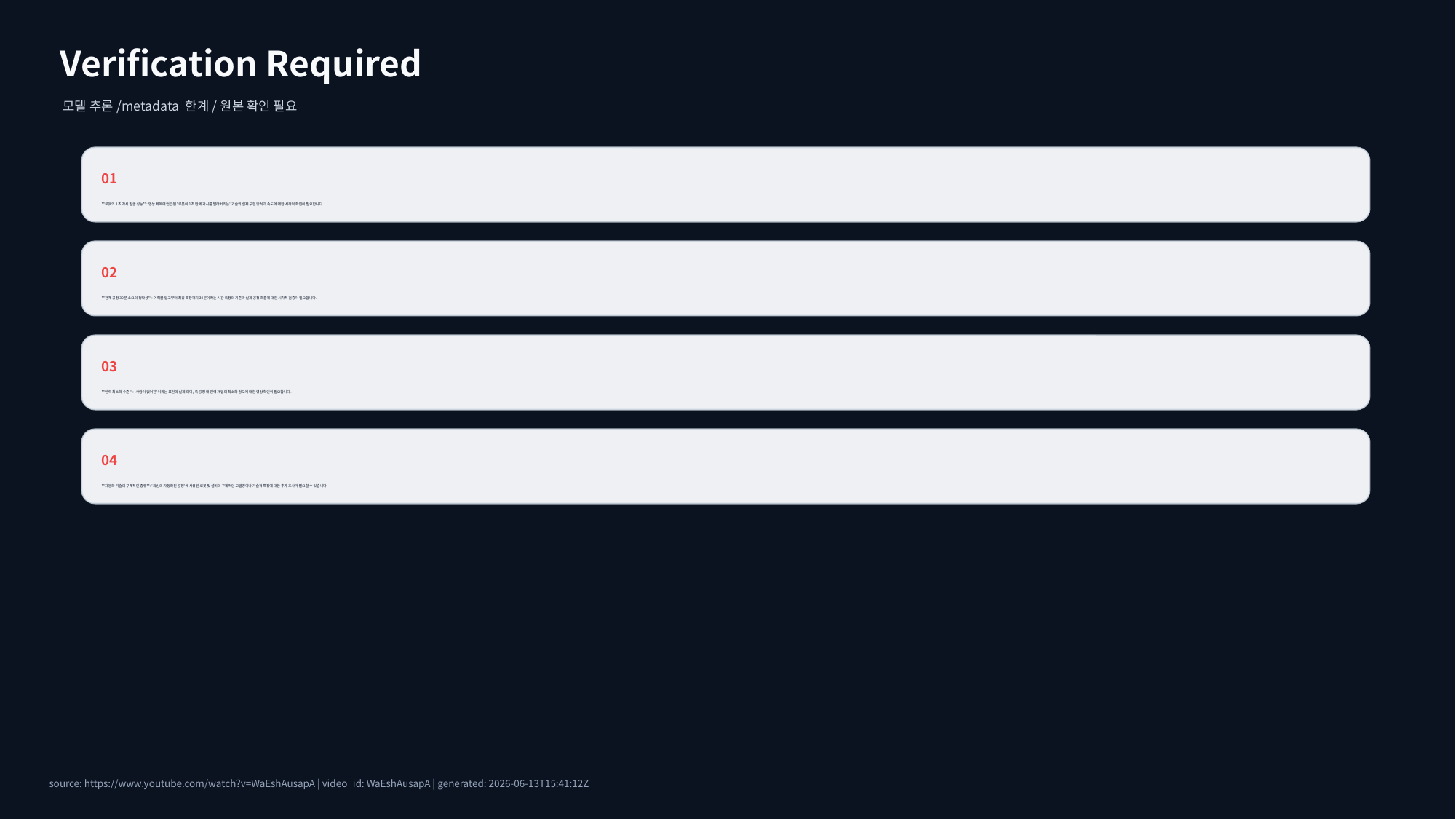

Verification Required
모델 추론/metadata 한계/원본 확인 필요

01
**로봇의 1초 가시 발골 성능**: 영상 제목에 언급된 '로봇이 1초 만에 가시를 발라버리는' 기술의 실제 구현 방식과 속도에 대한 시각적 확인이 필요합니다.

02
**전체 공정 30분 소요의 정확성**: 어획물 입고부터 최종 포장까지 30분이라는 시간 측정의 기준과 실제 공정 흐름에 대한 시각적 검증이 필요합니다.

03
**인력 최소화 수준**: '사람이 없어진'이라는 표현의 실제 의미, 즉 공정 내 인력 개입의 최소화 정도에 대한 영상 확인이 필요합니다.

04
**자동화 기술의 구체적인 종류**: '최신의 자동화된 공정'에 사용된 로봇 및 설비의 구체적인 모델명이나 기술적 특징에 대한 추가 조사가 필요할 수 있습니다.
source: https://www.youtube.com/watch?v=WaEshAusapA | video_id: WaEshAusapA | generated: 2026-06-13T15:41:12Z